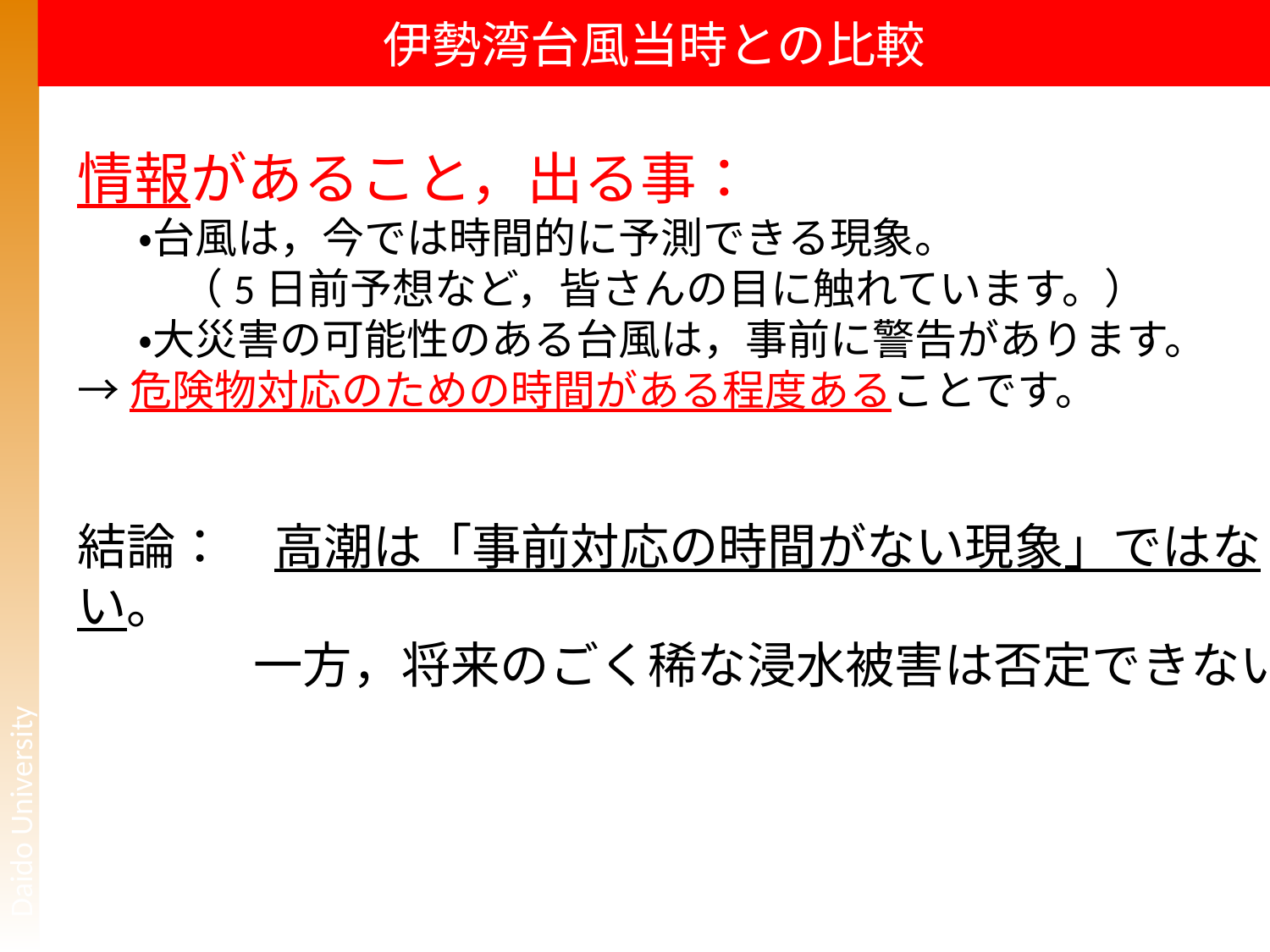

伊勢湾台風当時との比較

情報があること，出る事：
・台風は，今では時間的に予測できる現象。
　（5日前予想など，皆さんの目に触れています。）
・大災害の可能性のある台風は，事前に警告があります。
→危険物対応のための時間がある程度あることです。

結論：　高潮は「事前対応の時間がない現象」ではない。
	　一方，将来のごく稀な浸水被害は否定できない。